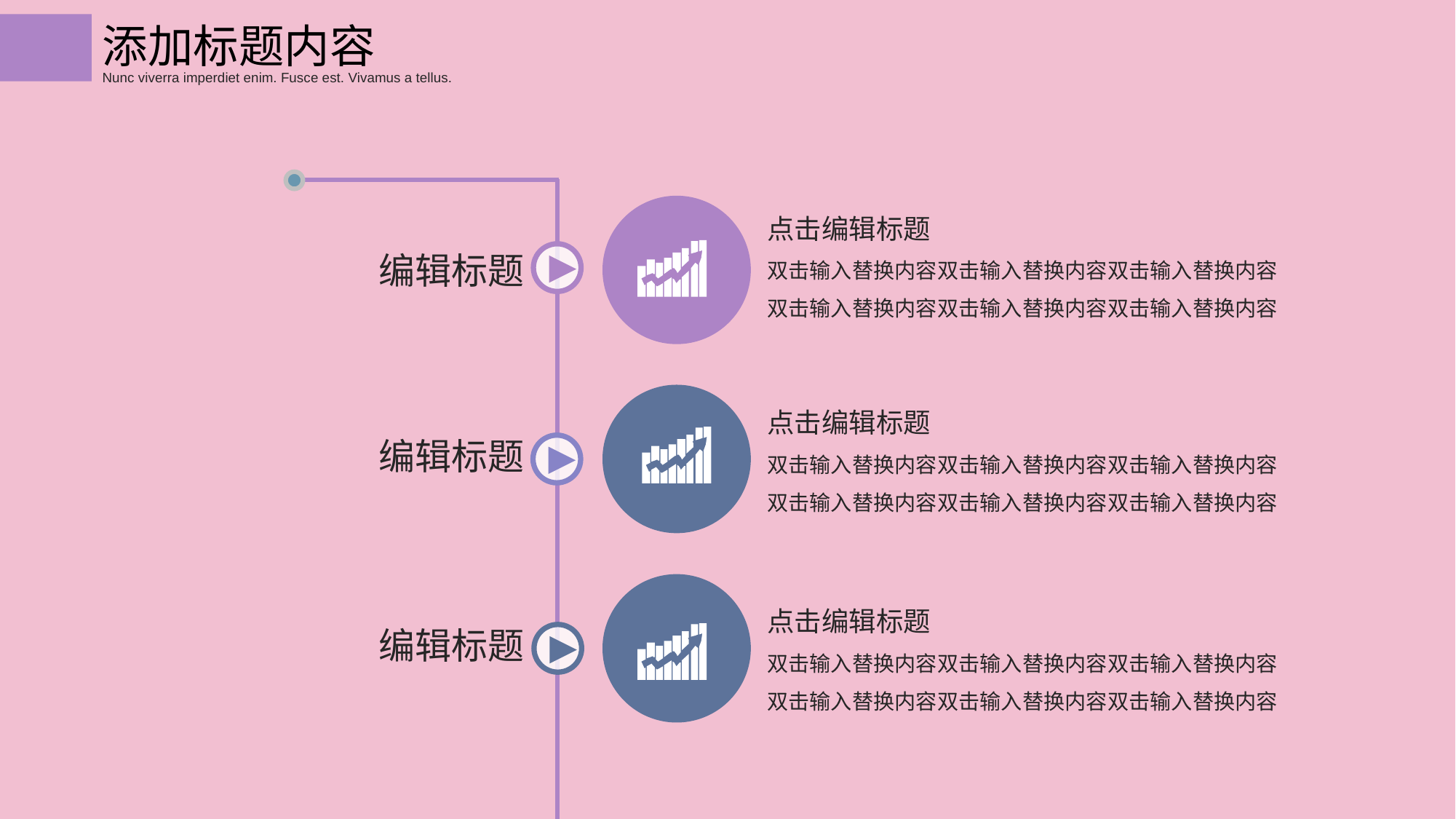

添加标题内容

Nunc viverra imperdiet enim. Fusce est. Vivamus a tellus.

点击编辑标题

双击输入替换内容双击输入替换内容双击输入替换内容
双击输入替换内容双击输入替换内容双击输入替换内容

编辑标题

点击编辑标题

编辑标题
双击输入替换内容双击输入替换内容双击输入替换内容
双击输入替换内容双击输入替换内容双击输入替换内容

点击编辑标题
编辑标题

双击输入替换内容双击输入替换内容双击输入替换内容
双击输入替换内容双击输入替换内容双击输入替换内容